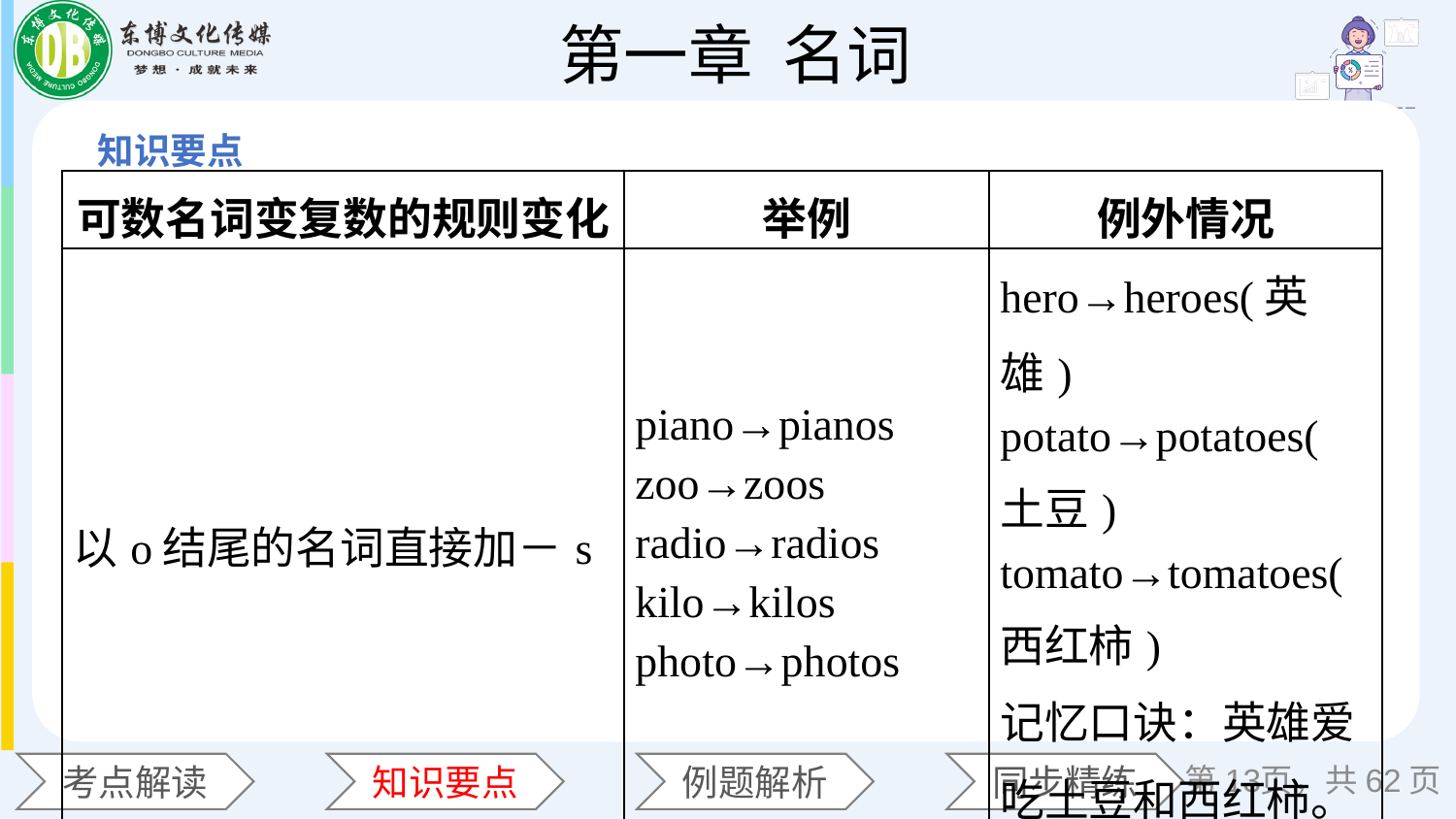

| 可数名词变复数的规则变化 | 举例 | 例外情况 |
| --- | --- | --- |
| 以o结尾的名词直接加－s | piano→pianos zoo→zoos radio→radios kilo→kilos photo→photos | hero→heroes(英雄) potato→potatoes(土豆) tomato→tomatoes(西红柿) 记忆口诀：英雄爱吃土豆和西红柿。 |

第13页，共62页